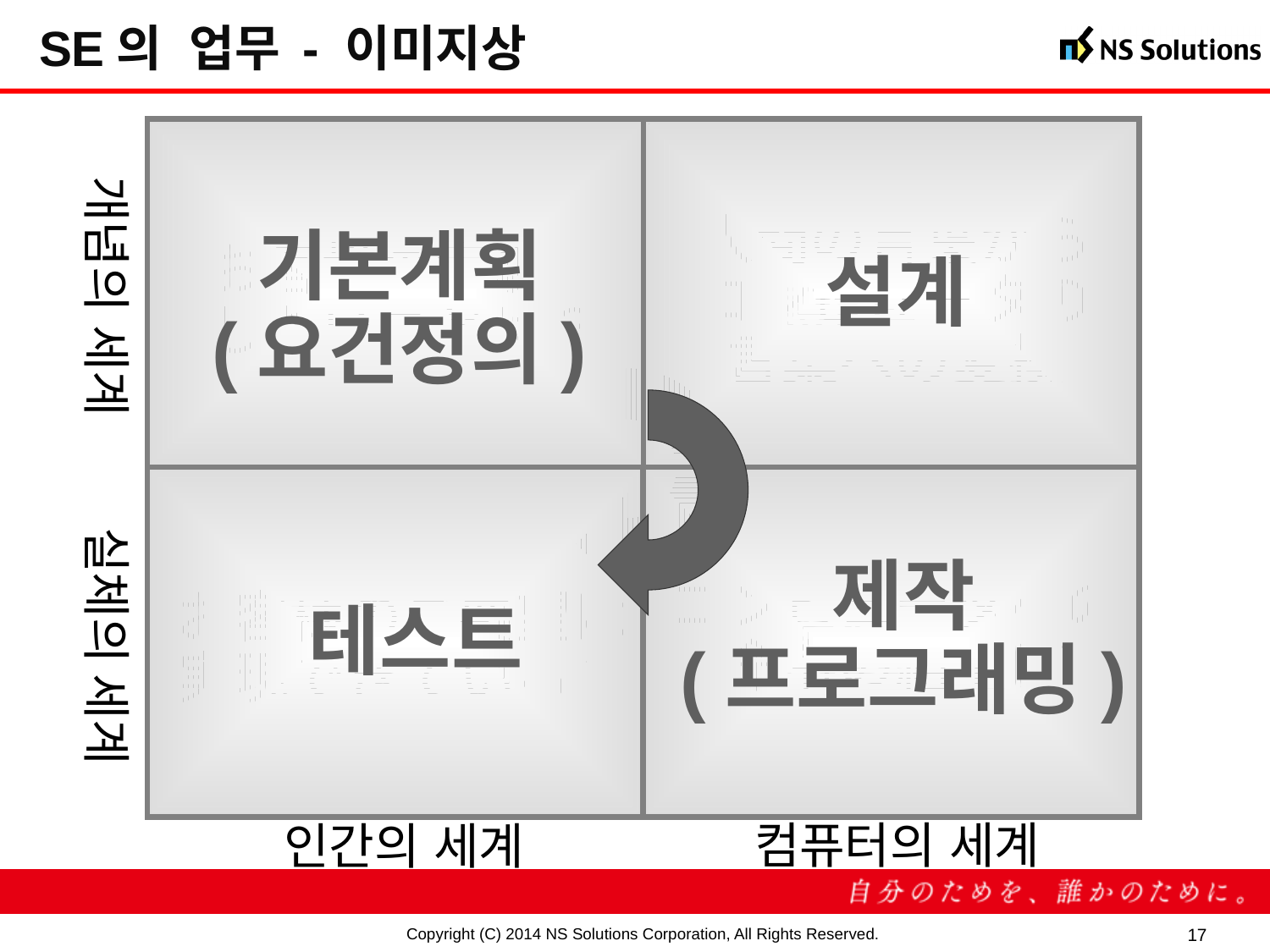

SE의  업무 - 이미지상

기본계획
(요건정의)

설계
개념의 세계
人間の言葉から
コンピュータの
言葉への変換
お客様の実現
したいことは？
設計

테스트

제작
(프로그래밍)
실체의 세계
コンピュータへの
命令の組上げ
お客様のご要望は
実現できている？
実装
컴퓨터의 세계
인간의 세계